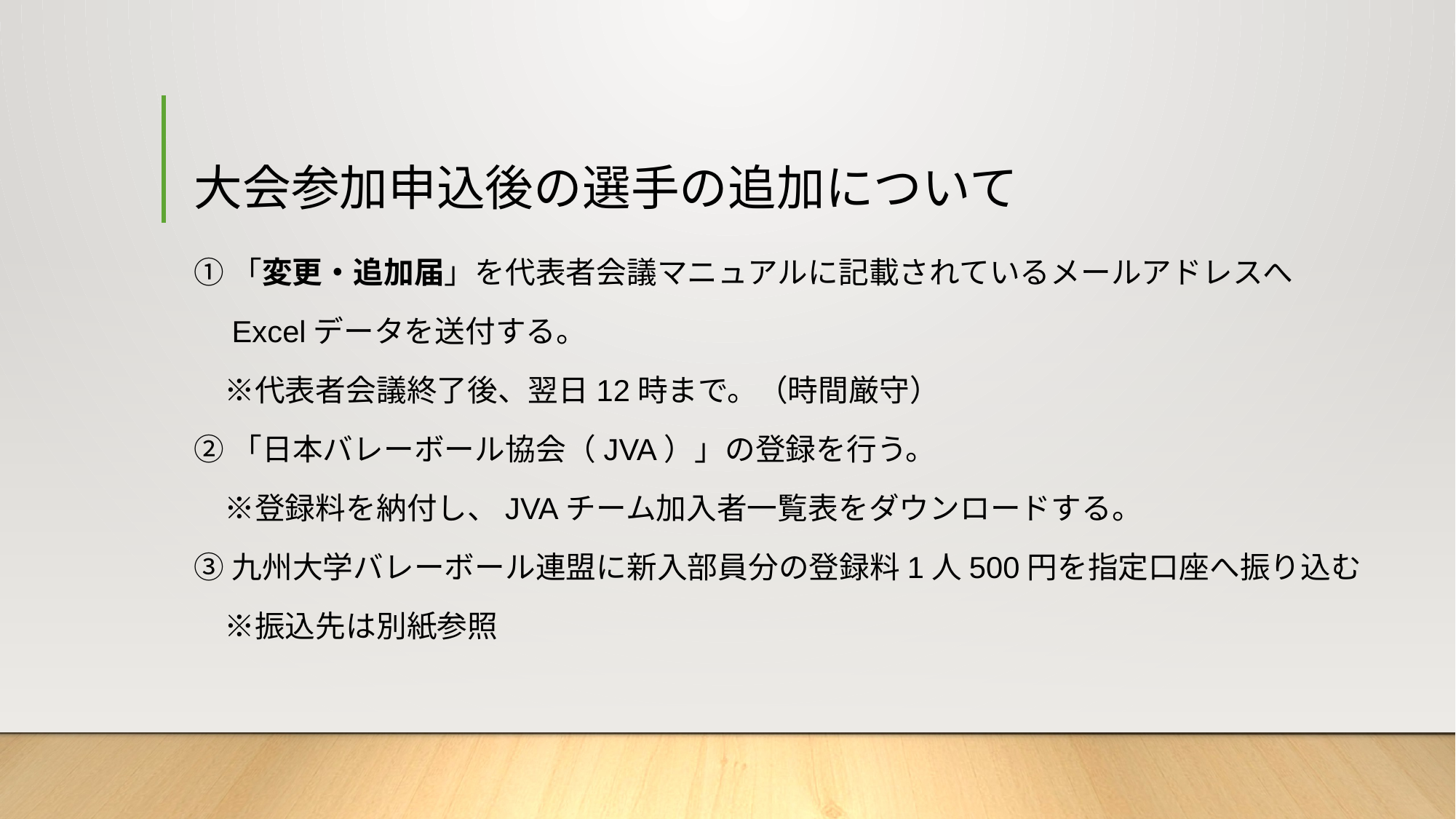

# 大会参加申込後の選手の追加について
①「変更・追加届」を代表者会議マニュアルに記載されているメールアドレスへ
　Excelデータを送付する。
　※代表者会議終了後、翌日12時まで。（時間厳守）
②「日本バレーボール協会（JVA）」の登録を行う。
　※登録料を納付し、JVAチーム加入者一覧表をダウンロードする。
③九州大学バレーボール連盟に新入部員分の登録料1人500円を指定口座へ振り込む
　※振込先は別紙参照